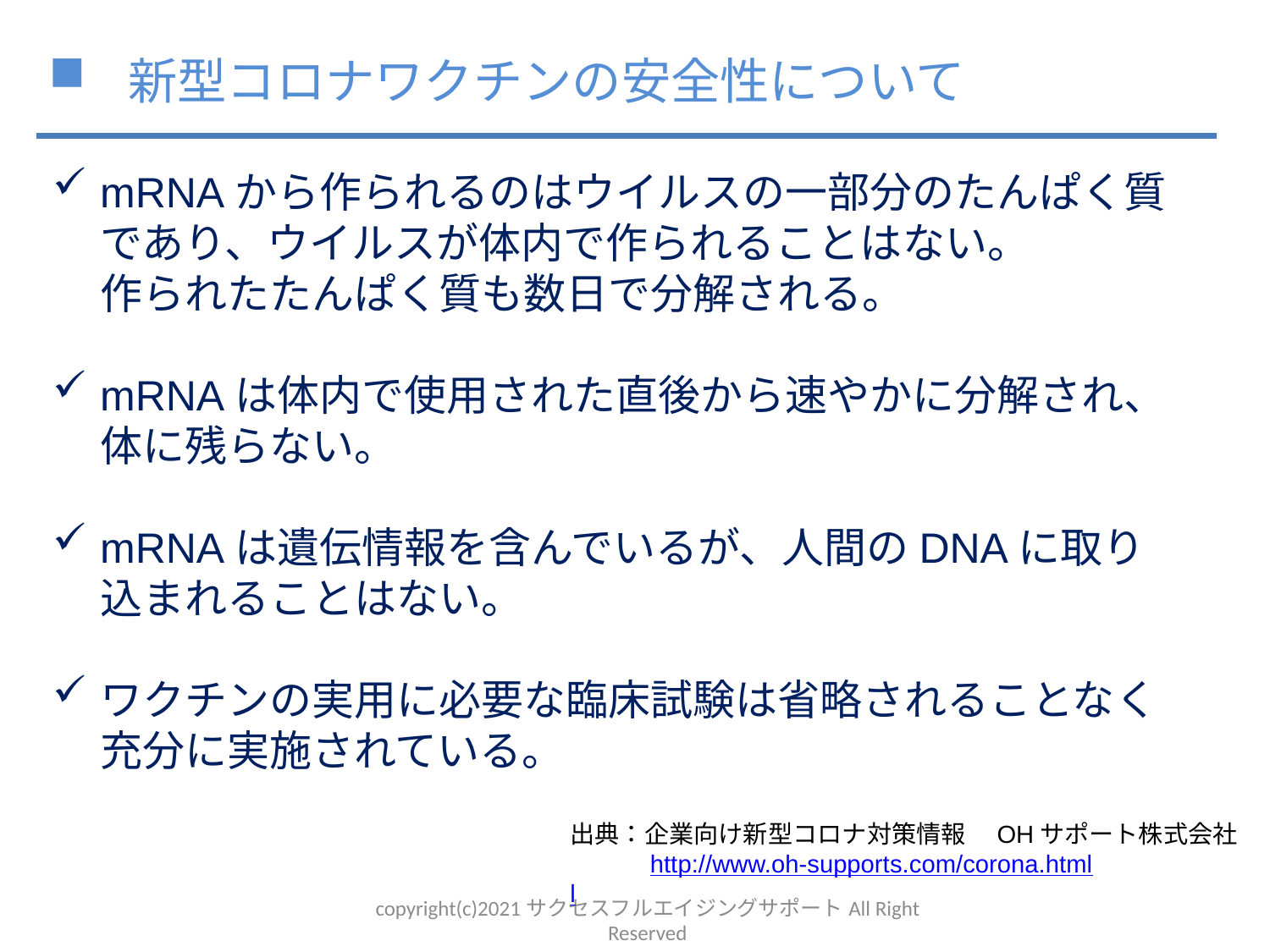

新型コロナワクチンの安全性について
mRNAから作られるのはウイルスの一部分のたんぱく質であり、ウイルスが体内で作られることはない。
作られたたんぱく質も数日で分解される。

mRNAは体内で使用された直後から速やかに分解され、体に残らない。

mRNAは遺伝情報を含んでいるが、人間のDNAに取り込まれることはない。

ワクチンの実用に必要な臨床試験は省略されることなく充分に実施されている。

出典：企業向け新型コロナ対策情報　OHサポート株式会社
　　　http://www.oh-supports.com/corona.html
l

copyright(c)2021サクセスフルエイジングサポートAll Right Reserved